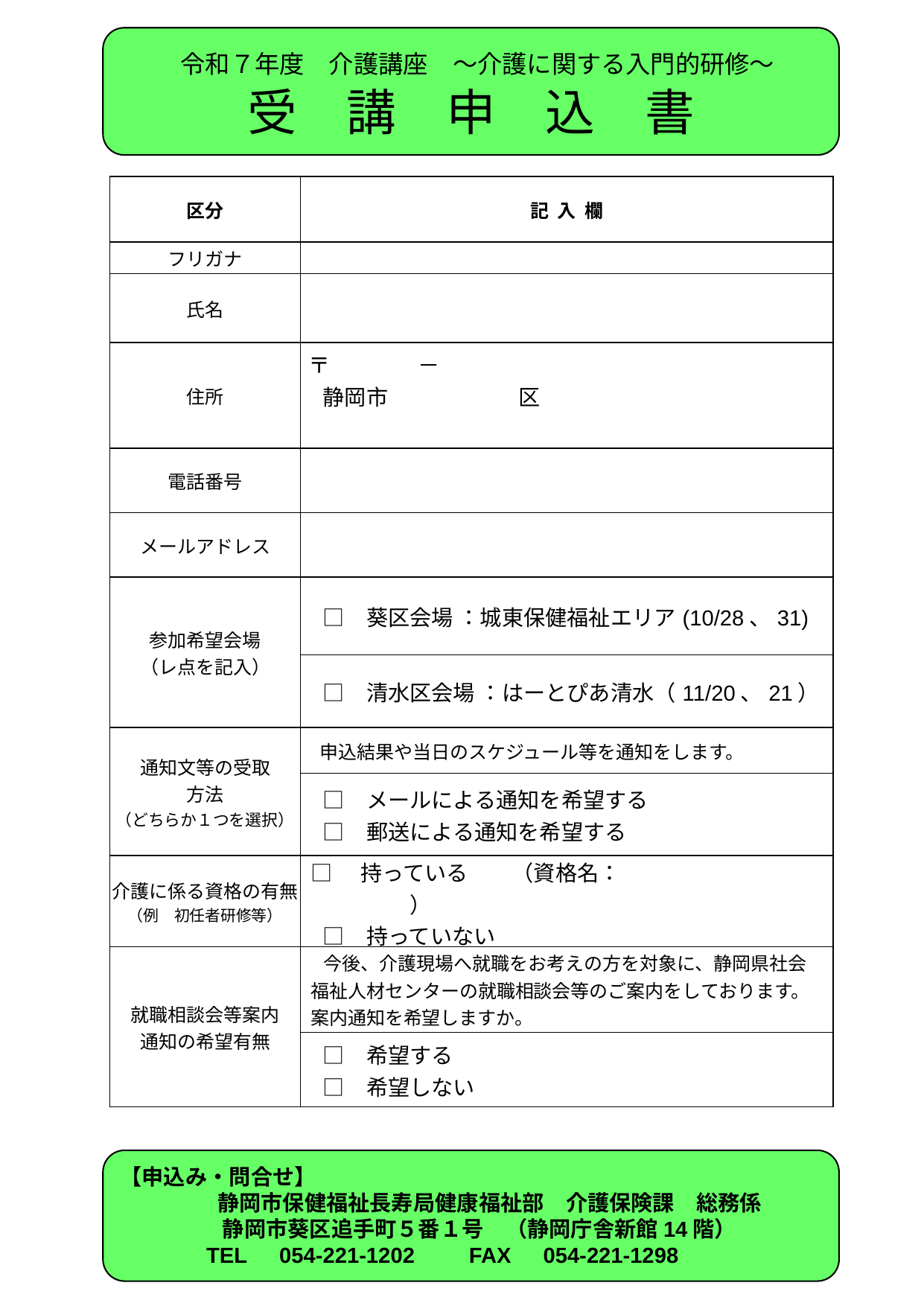

受　講　申　込　書
令和７年度　介護講座　～介護に関する入門的研修～
| 区分 | 記 入 欄 |
| --- | --- |
| フリガナ |  |
| 氏名 |  |
| 住所 | 〒　　　　－　 　静岡市　　　　　　区 |
| 電話番号 |  |
| メールアドレス |  |
| 参加希望会場 （レ点を記入） | □　葵区会場 ：城東保健福祉エリア(10/28、31) |
|  | □　清水区会場 ：はーとぴあ清水（11/20、21） |
| 通知文等の受取 方法 （どちらか１つを選択） | 申込結果や当日のスケジュール等を通知をします。 |
|  | □　メールによる通知を希望する 　□　郵送による通知を希望する |
| 介護に係る資格の有無 （例　初任者研修等） | □　持っている　　（資格名：　　　　　　　　　　　　　　）　 　□　持っていない |
| 就職相談会等案内 通知の希望有無 | 今後、介護現場へ就職をお考えの方を対象に、静岡県社会 福祉人材センターの就職相談会等のご案内をしております。 案内通知を希望しますか。 |
|  | □　希望する 　□　希望しない |
【申込み・問合せ】
　 　　　 静岡市保健福祉長寿局健康福祉部　介護保険課　総務係
 　 　　　静岡市葵区追手町５番１号　（静岡庁舎新館14階）
              TEL　054-221-1202　　FAX　054-221-1298